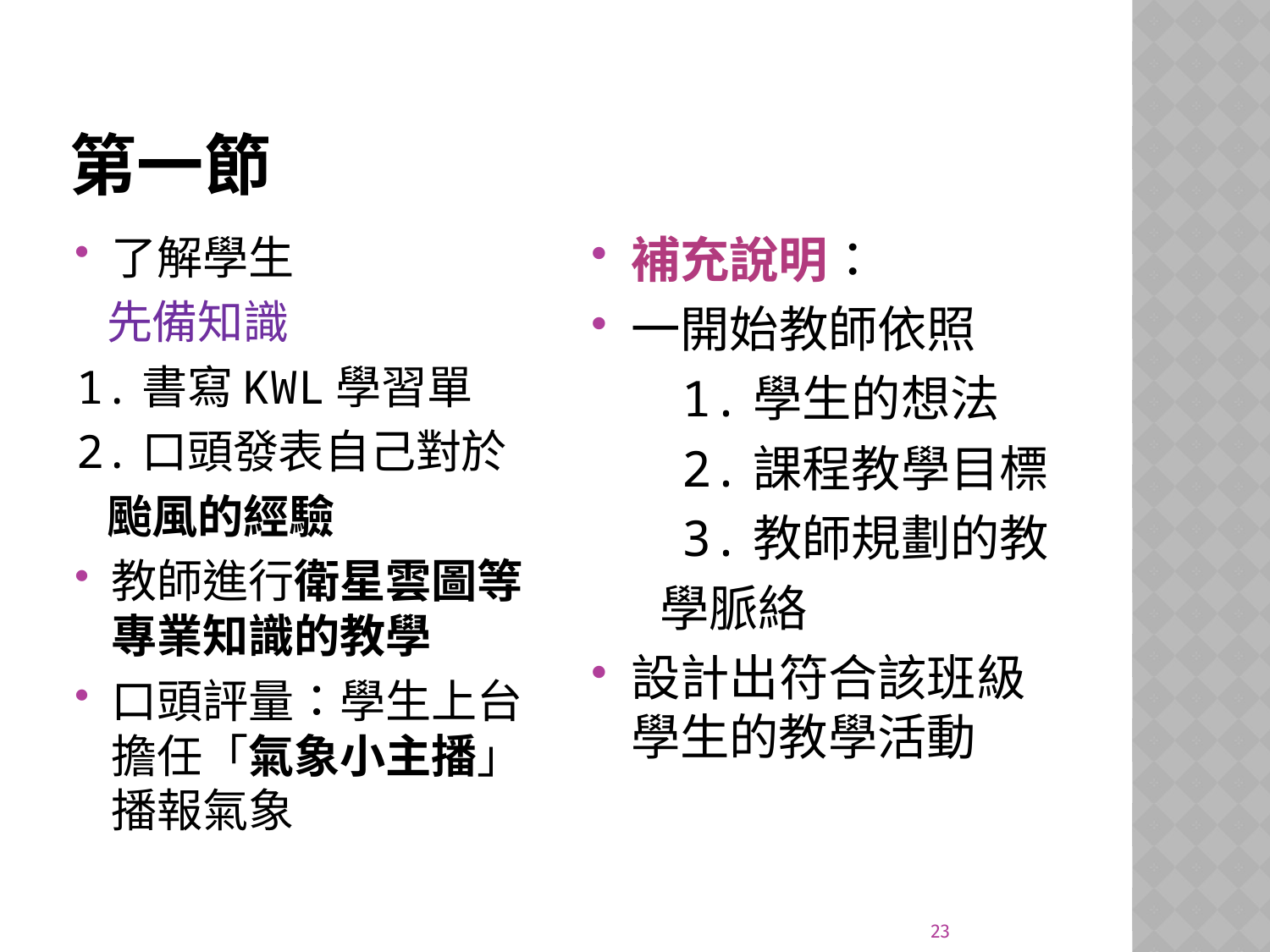

# 第一節
了解學生
  先備知識
1.書寫KWL學習單
2.口頭發表自己對於
  颱風的經驗
教師進行衛星雲圖等專業知識的教學
口頭評量：學生上台擔任「氣象小主播」播報氣象

補充說明：
一開始教師依照
   1.學生的想法
   2.課程教學目標
   3.教師規劃的教
     學脈絡
設計出符合該班級學生的教學活動
23